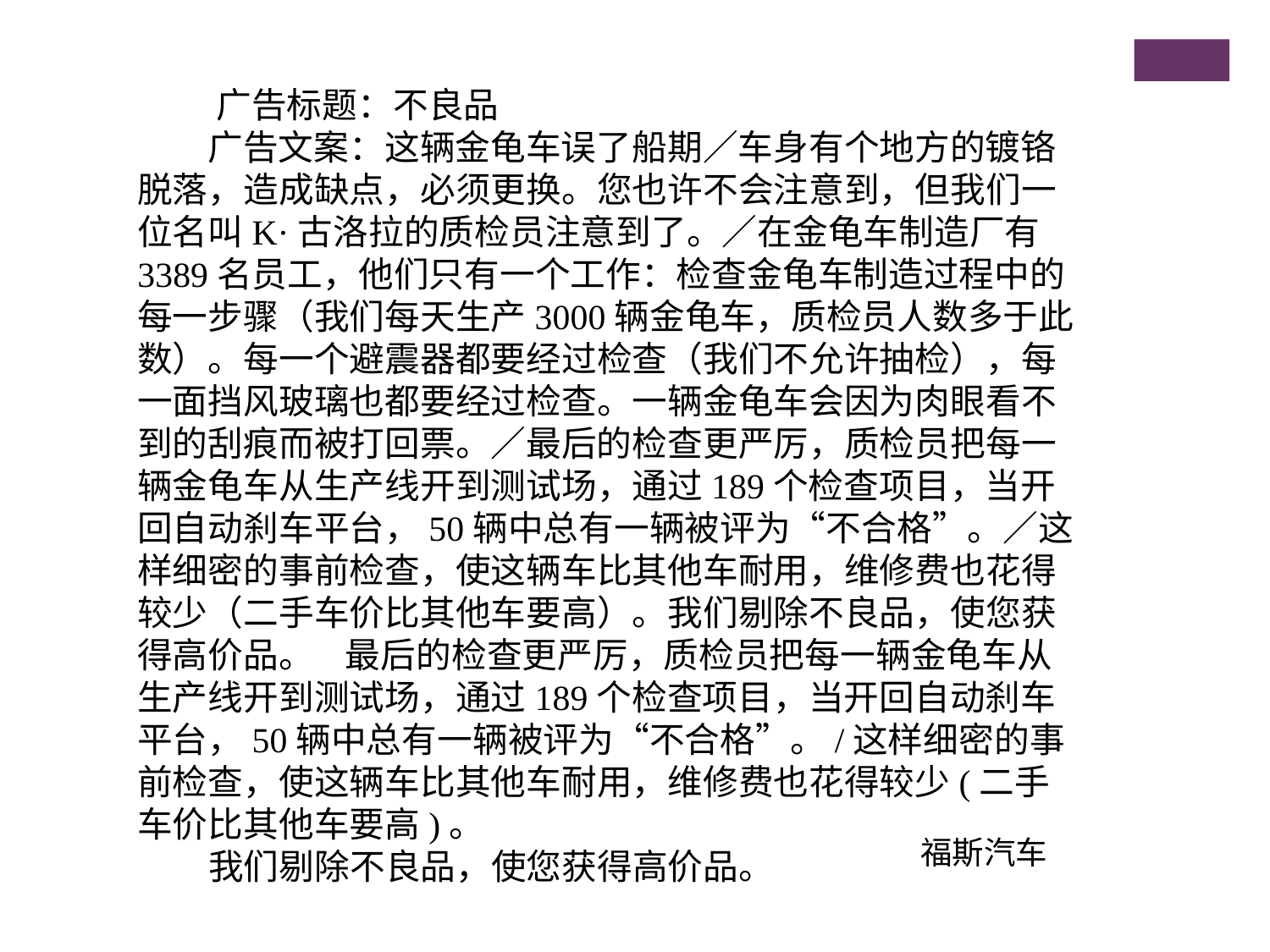

广告标题：不良品
         广告文案：这辆金龟车误了船期／车身有个地方的镀铬脱落，造成缺点，必须更换。您也许不会注意到，但我们一位名叫K·古洛拉的质检员注意到了。／在金龟车制造厂有3389名员工，他们只有一个工作：检查金龟车制造过程中的每一步骤（我们每天生产3000辆金龟车，质检员人数多于此数）。每一个避震器都要经过检查（我们不允许抽检），每一面挡风玻璃也都要经过检查。一辆金龟车会因为肉眼看不到的刮痕而被打回票。／最后的检查更严厉，质检员把每一辆金龟车从生产线开到测试场，通过189个检查项目，当开回自动刹车平台，50辆中总有一辆被评为“不合格”。／这样细密的事前检查，使这辆车比其他车耐用，维修费也花得较少（二手车价比其他车要高）。我们剔除不良品，使您获得高价品。    最后的检查更严厉，质检员把每一辆金龟车从生产线开到测试场，通过189个检查项目，当开回自动刹车平台，50辆中总有一辆被评为“不合格”。/这样细密的事前检查，使这辆车比其他车耐用，维修费也花得较少(二手车价比其他车要高)。
        我们剔除不良品，使您获得高价品。
福斯汽车